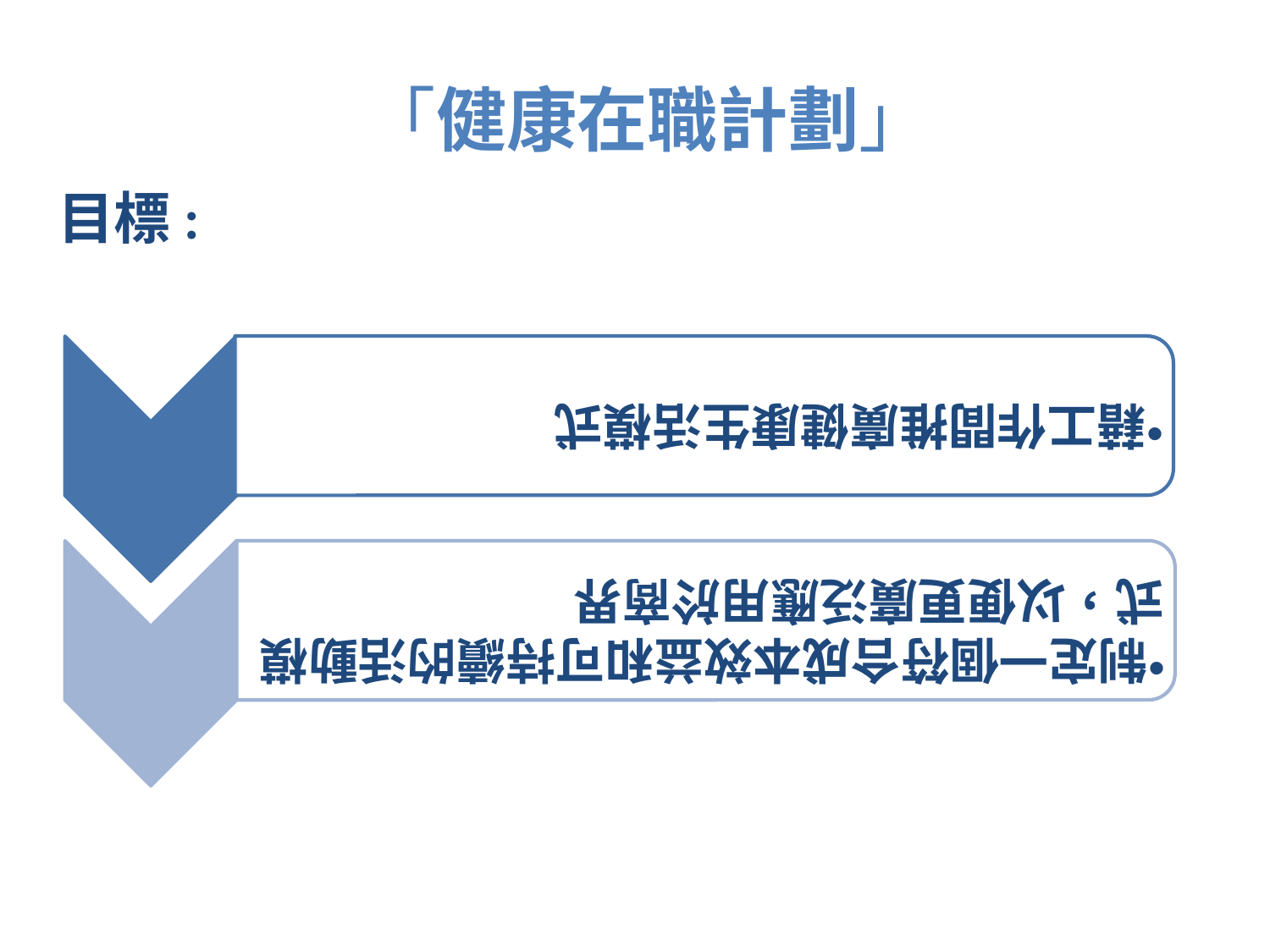

# 「健康在職計劃」
目標:

藉工作間推廣健康生活模式

制定一個符合成本效益和可持續的活動模式，以便更廣泛應用於商界